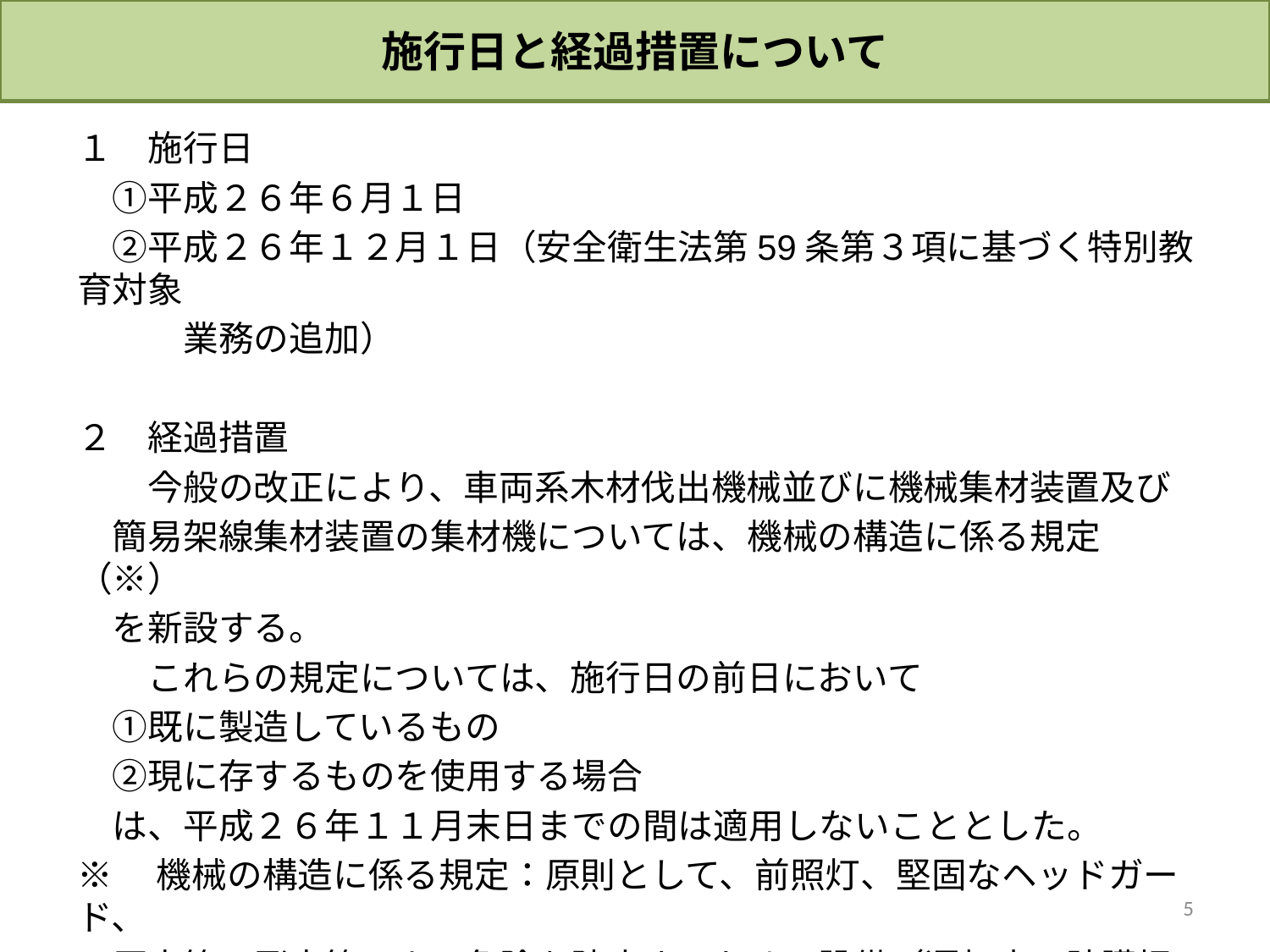

施行日と経過措置について
１　施行日
　①平成２６年６月１日
　②平成２６年１２月１日（安全衛生法第59条第３項に基づく特別教育対象
　　　業務の追加）

２　経過措置
　　今般の改正により、車両系木材伐出機械並びに機械集材装置及び
　簡易架線集材装置の集材機については、機械の構造に係る規定（※）
　を新設する。
　　これらの規定については、施行日の前日において
　①既に製造しているもの
　②現に存するものを使用する場合
　は、平成２６年１１月末日までの間は適用しないこととした。
※　機械の構造に係る規定：原則として、前照灯、堅固なヘッドガード、
　原木等の飛来等による危険を防止するための設備（運転席の防護柵など）
　を備えること。
5